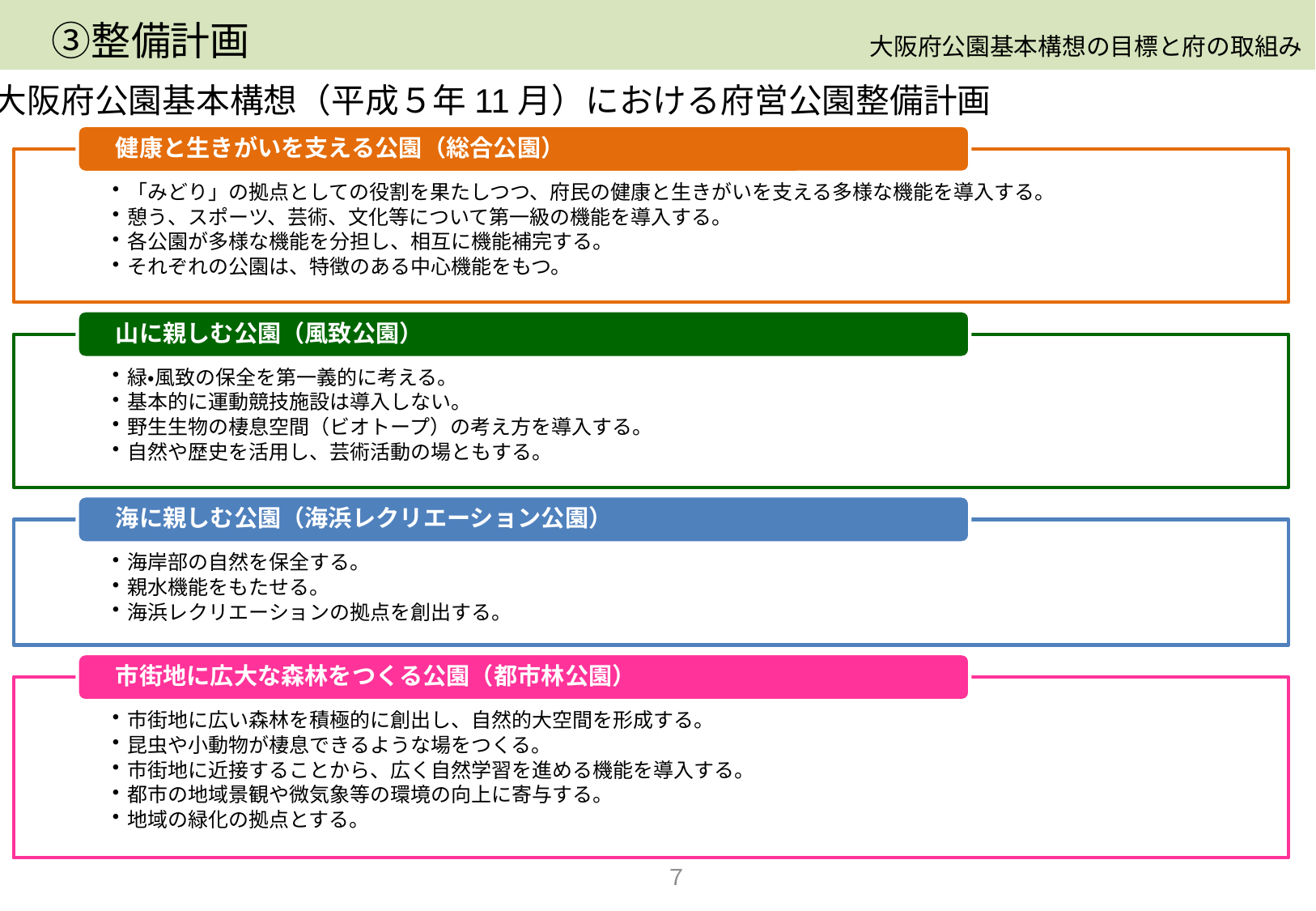

③整備計画
　大阪府公園基本構想の目標と府の取組み
大阪府公園基本構想（平成５年11月）における府営公園整備計画
「みどり」の拠点としての役割を果たしつつ、府民の健康と生きがいを支える多様な機能を導入する。
憩う、スポーツ、芸術、文化等について第一級の機能を導入する。
各公園が多様な機能を分担し、相互に機能補完する。
それぞれの公園は、特徴のある中心機能をもつ。
健康と生きがいを支える公園（総合公園）
緑・風致の保全を第一義的に考える。
基本的に運動競技施設は導入しない。
野生生物の棲息空間（ビオトープ）の考え方を導入する。
自然や歴史を活用し、芸術活動の場ともする。
山に親しむ公園（風致公園）
海岸部の自然を保全する。
親水機能をもたせる。
海浜レクリエーションの拠点を創出する。
海に親しむ公園（海浜レクリエーション公園）
市街地に広い森林を積極的に創出し、自然的大空間を形成する。
昆虫や小動物が棲息できるような場をつくる。
市街地に近接することから、広く自然学習を進める機能を導入する。
都市の地域景観や微気象等の環境の向上に寄与する。
地域の緑化の拠点とする。
市街地に広大な森林をつくる公園（都市林公園）
７